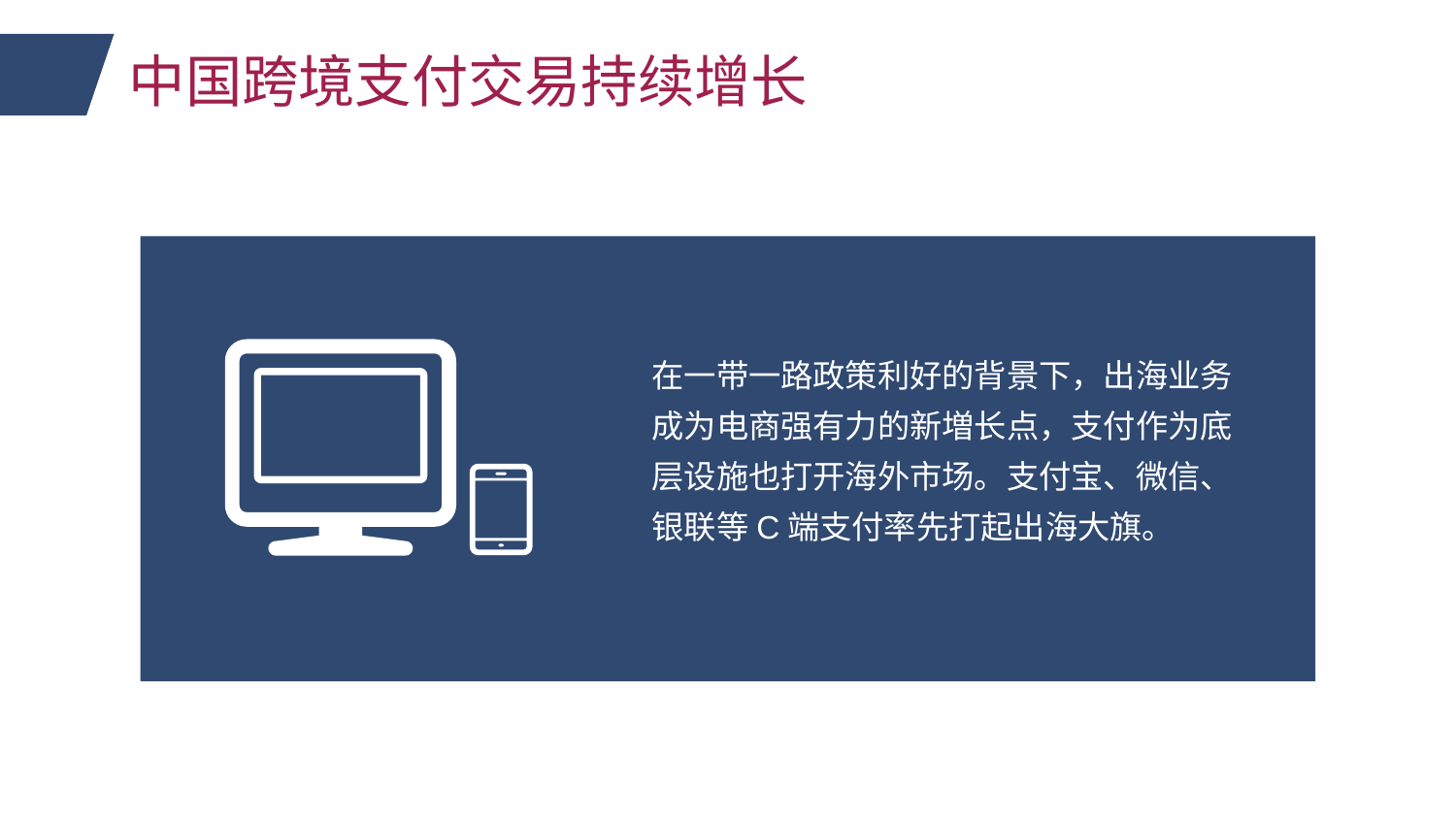

中国跨境支付交易持续增长

在一带一路政策利好的背景下，出海业务成为电商强有力的新増长点，支付作为底层设施也打开海外市场。支付宝、微信、银联等C端支付率先打起出海大旗。